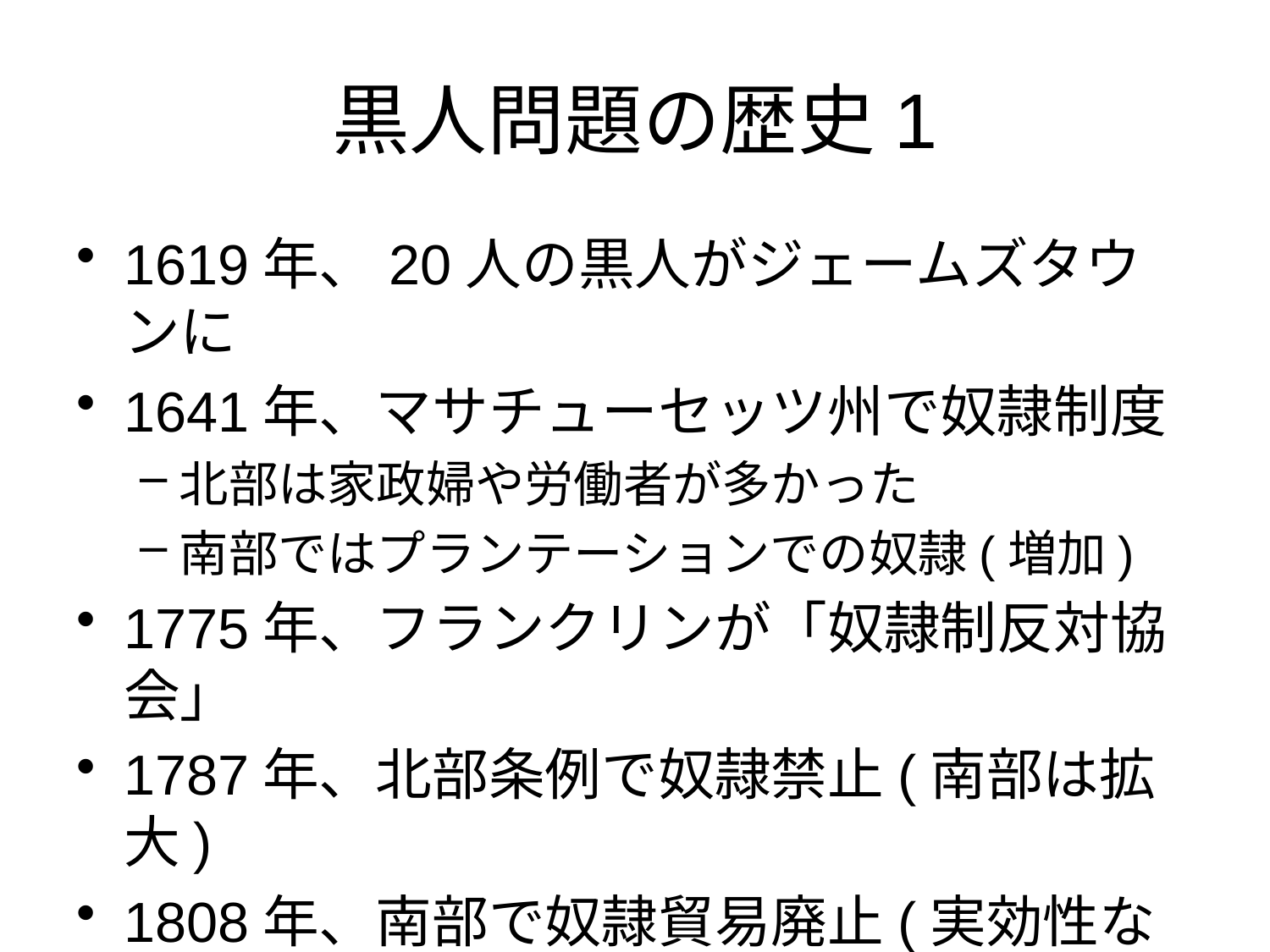

# 黒人問題の歴史1
1619年、20人の黒人がジェームズタウンに
1641年、マサチューセッツ州で奴隷制度
北部は家政婦や労働者が多かった
南部ではプランテーションでの奴隷(増加)
1775年、フランクリンが「奴隷制反対協会」
1787年、北部条例で奴隷禁止(南部は拡大)
1808年、南部で奴隷貿易廃止(実効性なし)
南北戦争以前の黒人の教育
奴隷は全く教育とは無縁
北部の自由黒人も教育禁止令